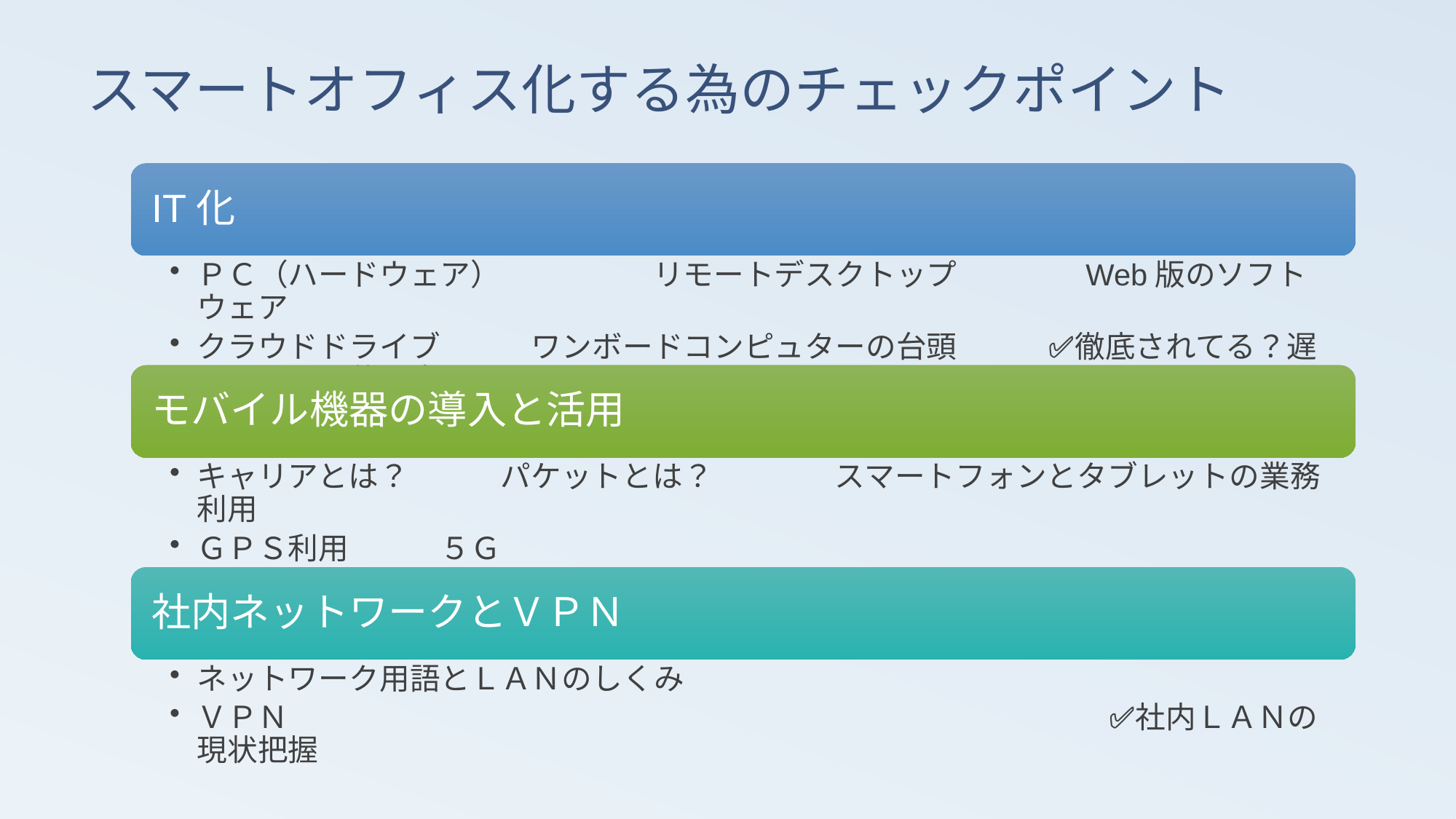

# スマートオフィス化する為のチェックポイント
IT化
ＰＣ（ハードウェア）　　　　　リモートデスクトップ　　　　Web版のソフトウェア
クラウドドライブ　　　ワンボードコンピュターの台頭　　　✅徹底されてる？遅くならない使い方
モバイル機器の導入と活用
キャリアとは？　　　パケットとは？　　　　スマートフォンとタブレットの業務利用
ＧＰＳ利用　　　５Ｇ
社内ネットワークとＶＰＮ
ネットワーク用語とＬＡＮのしくみ
ＶＰＮ　　　　　　　　　　　　　　　　　　　　　　　　　　　✅社内ＬＡＮの現状把握